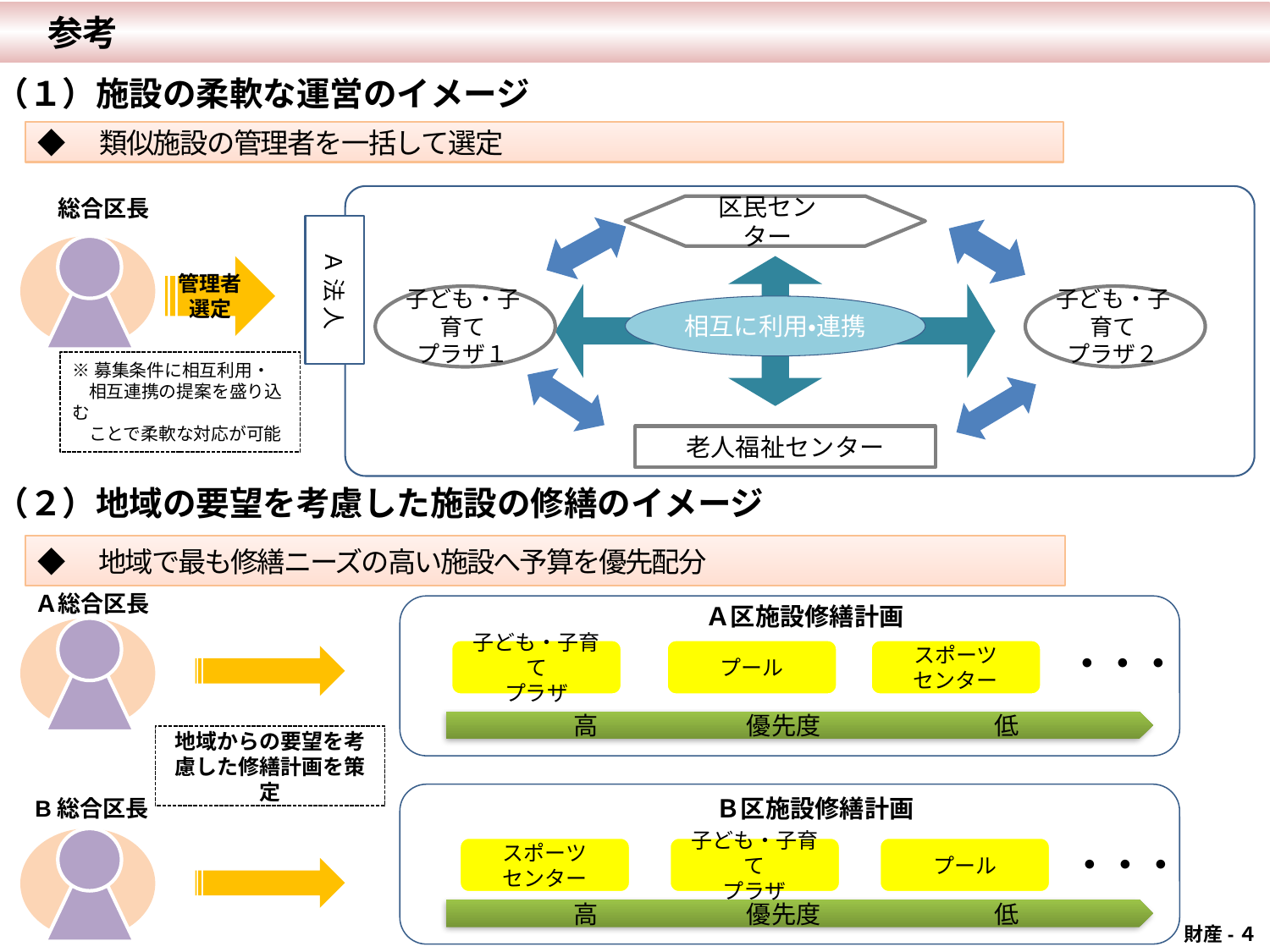

5
　参考
（１）施設の柔軟な運営のイメージ
◆　類似施設の管理者を一括して選定
　総合区長

区民センター

Ａ 法 人

管理者選定

子ども・子育て
プラザ１

子ども・子育て
プラザ２
相互に利用・連携
※募集条件に相互利用・
   相互連携の提案を盛り込む
   ことで柔軟な対応が可能

老人福祉センター
（２）地域の要望を考慮した施設の修繕のイメージ

◆　地域で最も修繕ニーズの高い施設へ予算を優先配分

Ａ総合区長

子ども・子育て
プラザ
プール
スポーツ
センター
・・・
高　　　　　　優先度　　　　　　　低
Ａ区施設修繕計画

地域からの要望を考慮した修繕計画を策定

スポーツ
センター
子ども・子育て
プラザ
プール
・・・
高　　　　　　優先度　　　　　　　低
B総合区長
Ｂ区施設修繕計画

 財産-４